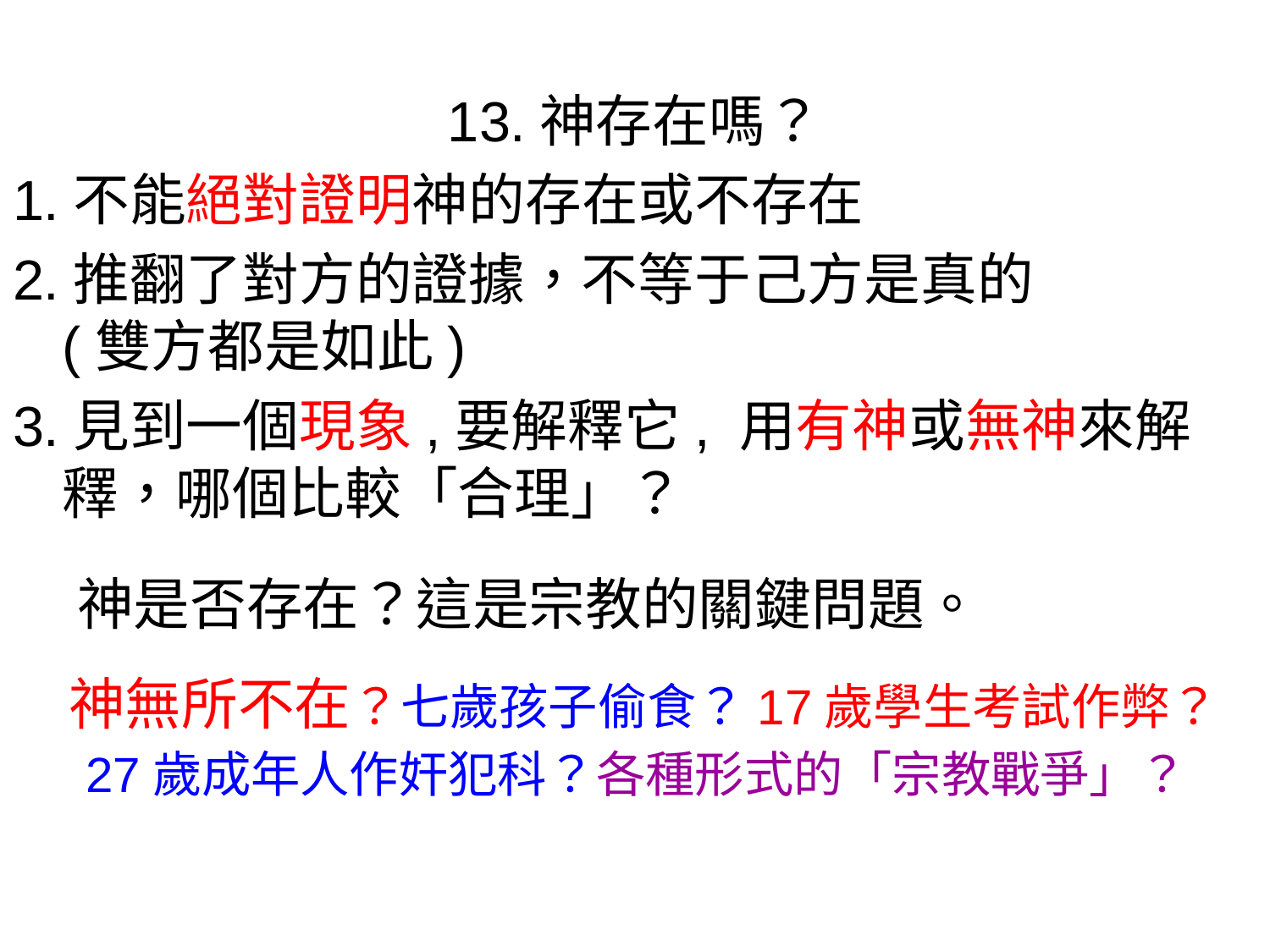

13.神存在嗎？
1.不能絕對證明神的存在或不存在
2.推翻了對方的證據，不等于己方是真的
(雙方都是如此)
3.見到一個現象,要解釋它, 用有神或無神來解釋，哪個比較「合理」？
    神是否存在？這是宗教的關鍵問題。
    神無所不在？七歲孩子偷食？17歲學生考試作弊？
 27歲成年人作奸犯科？各種形式的「宗教戰爭」？